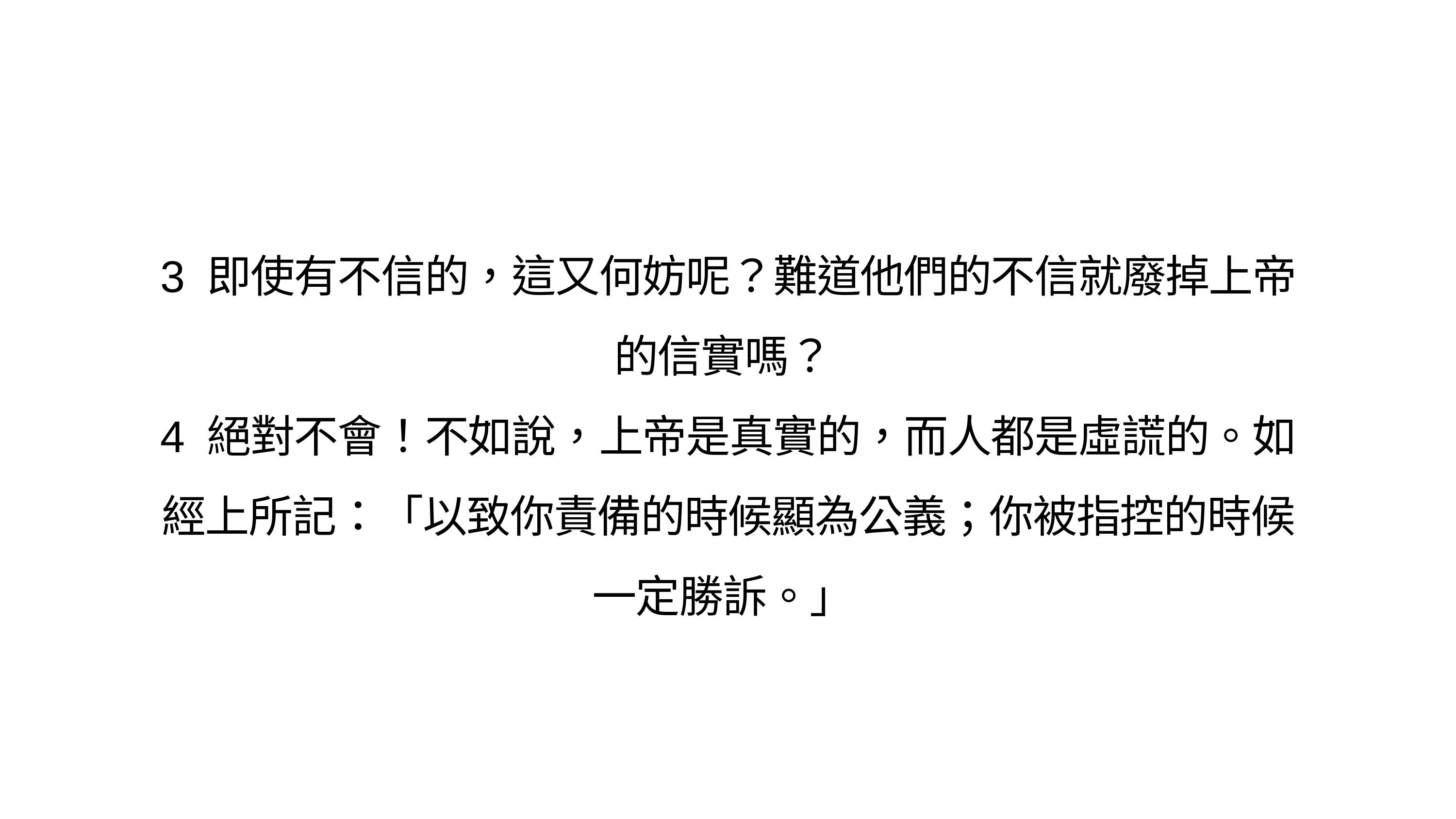

3 即使有不信的，這又何妨呢？難道他們的不信就廢掉上帝的信實嗎？
4 絕對不會！不如說，上帝是真實的，而人都是虛謊的。如經上所記：「以致你責備的時候顯為公義；你被指控的時候一定勝訴。」